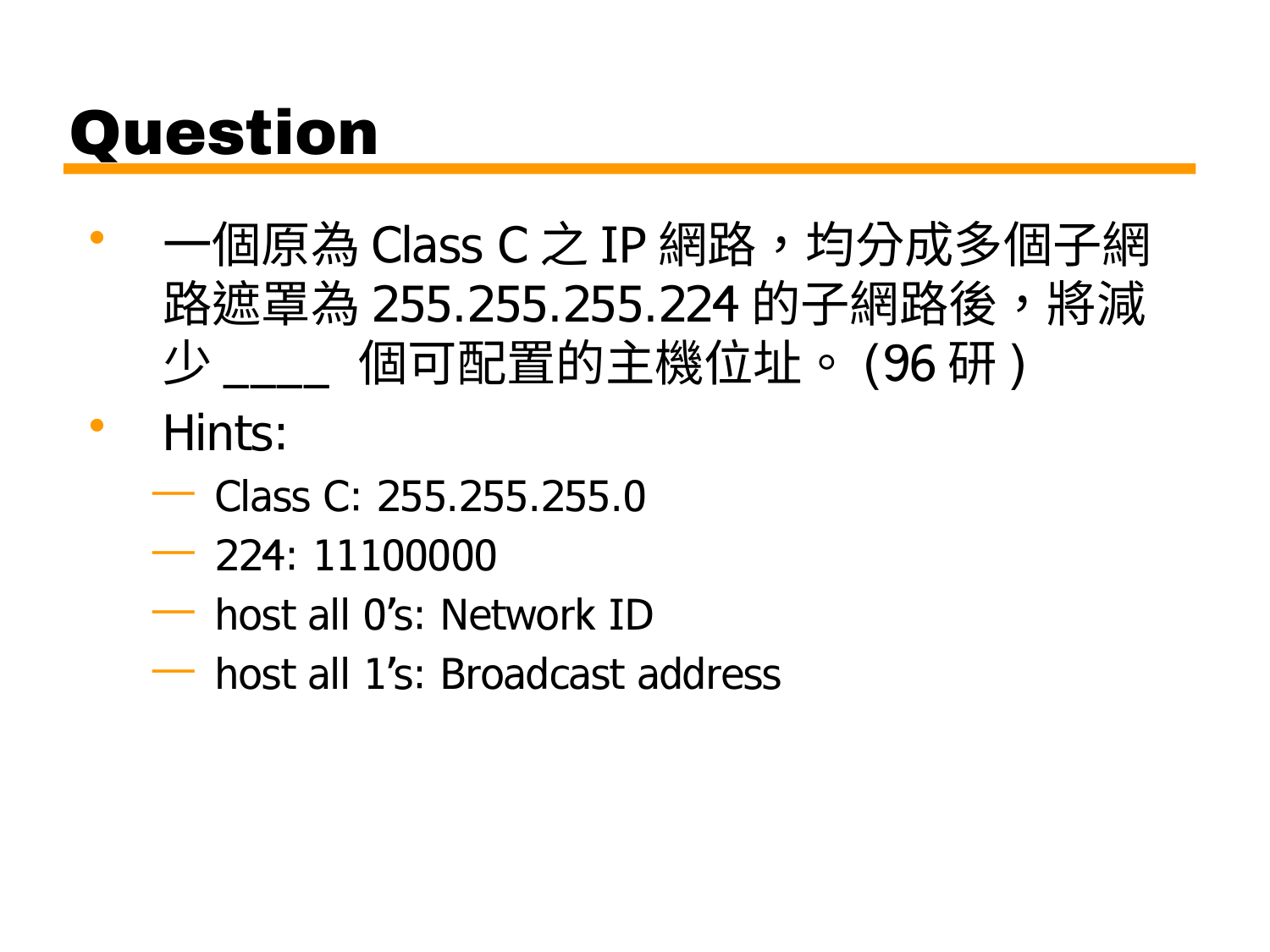

# Question
一個原為Class C之IP網路，均分成多個子網路遮罩為255.255.255.224的子網路後，將減少____ 個可配置的主機位址。(96研)
Hints:
Class C: 255.255.255.0
224: 11100000
host all 0’s: Network ID
host all 1’s: Broadcast address